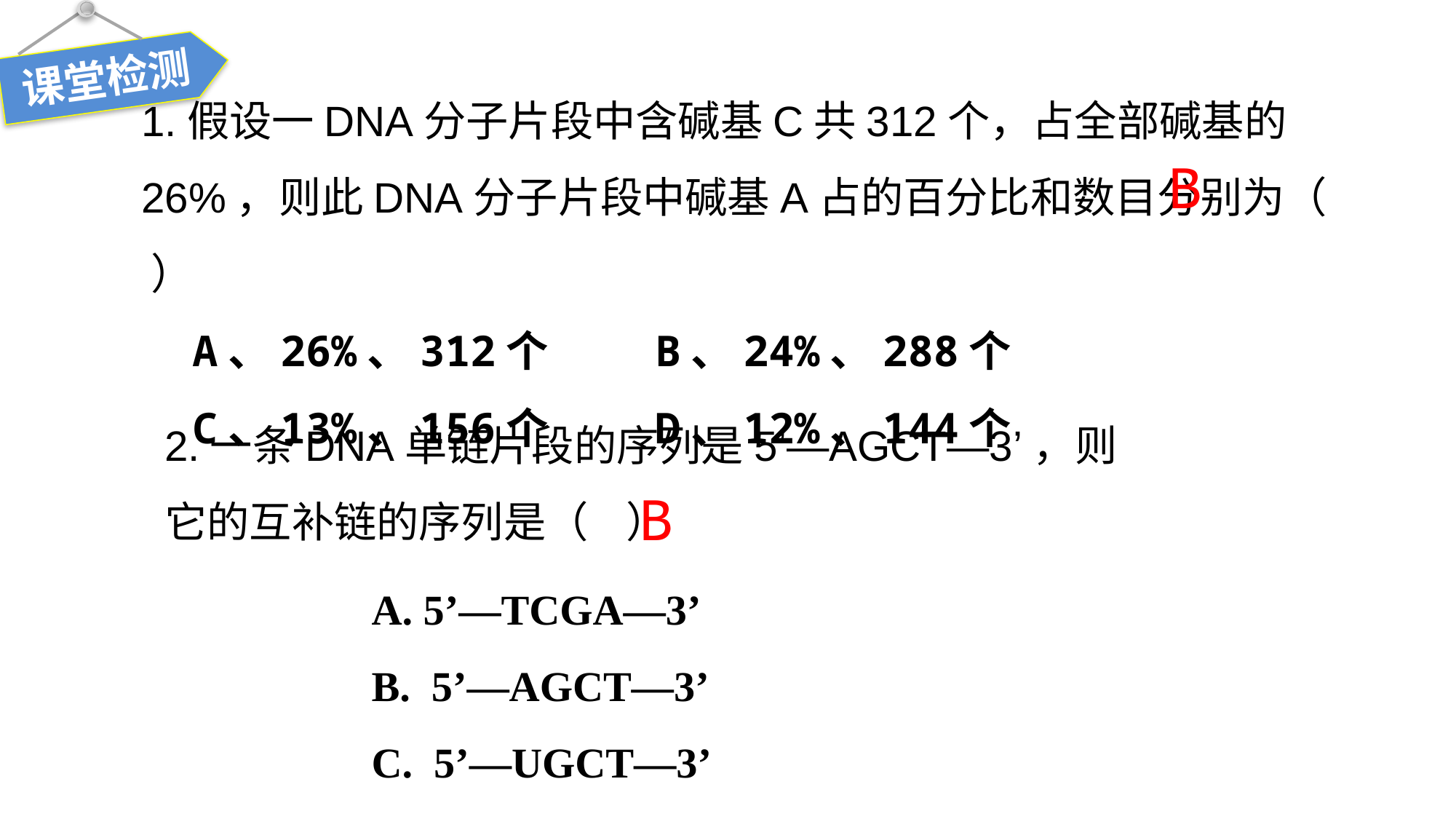

课堂检测
1.假设一DNA分子片段中含碱基C共312个，占全部碱基的26%，则此DNA分子片段中碱基A占的百分比和数目分别为（    ）
  A、26%、312个          B、24%、288个
  C、13%、156个          D、12%、144个
B
2.一条DNA单链片段的序列是5’—AGCT—3’，则它的互补链的序列是（    ）
B
A. 5’—TCGA—3’
B.  5’—AGCT—3’
C.  5’—UGCT—3’